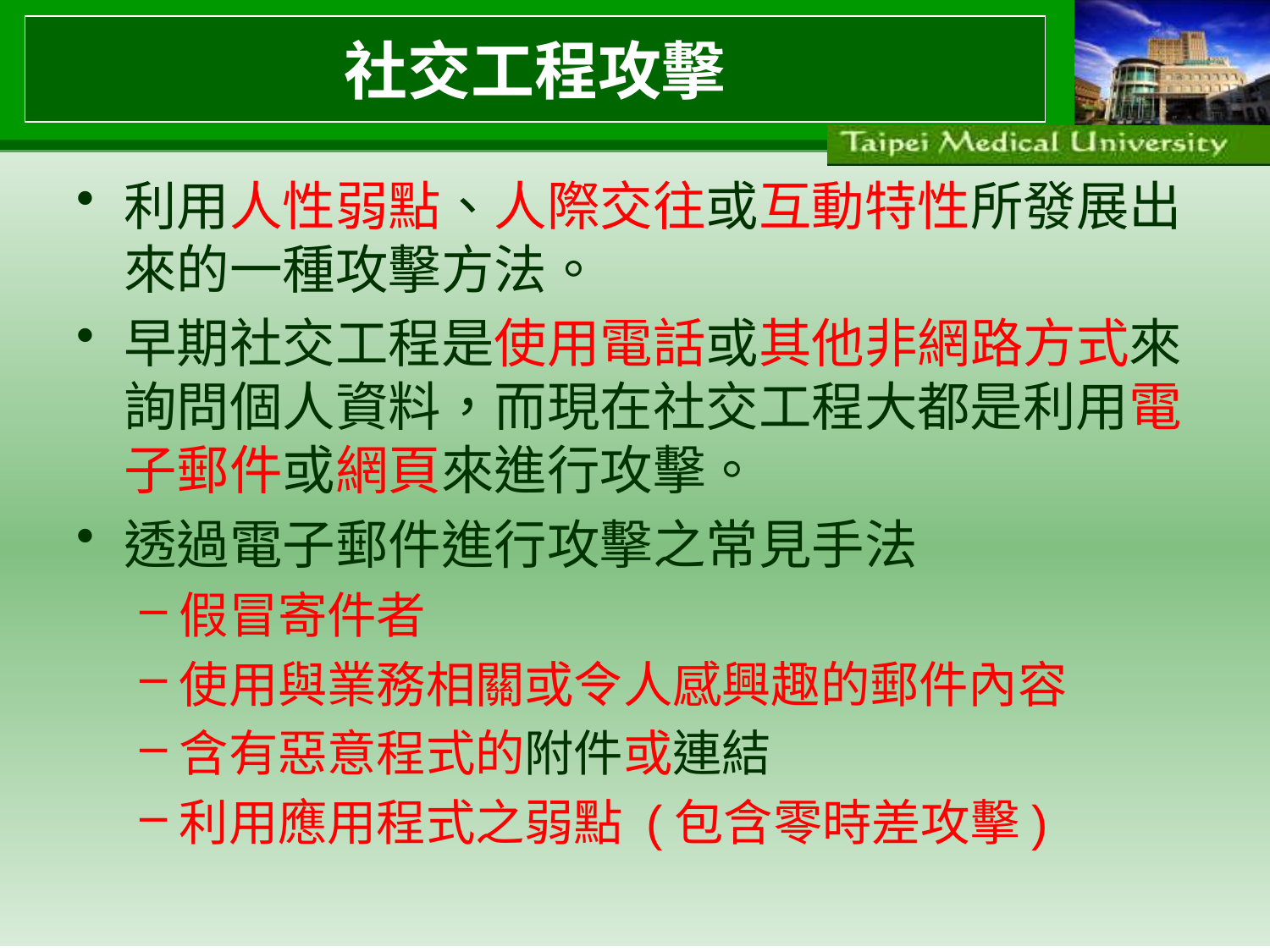

# 社交工程攻擊
利用人性弱點、人際交往或互動特性所發展出來的一種攻擊方法。
早期社交工程是使用電話或其他非網路方式來詢問個人資料，而現在社交工程大都是利用電子郵件或網頁來進行攻擊。
透過電子郵件進行攻擊之常見手法
假冒寄件者
使用與業務相關或令人感興趣的郵件內容
含有惡意程式的附件或連結
利用應用程式之弱點 (包含零時差攻擊)